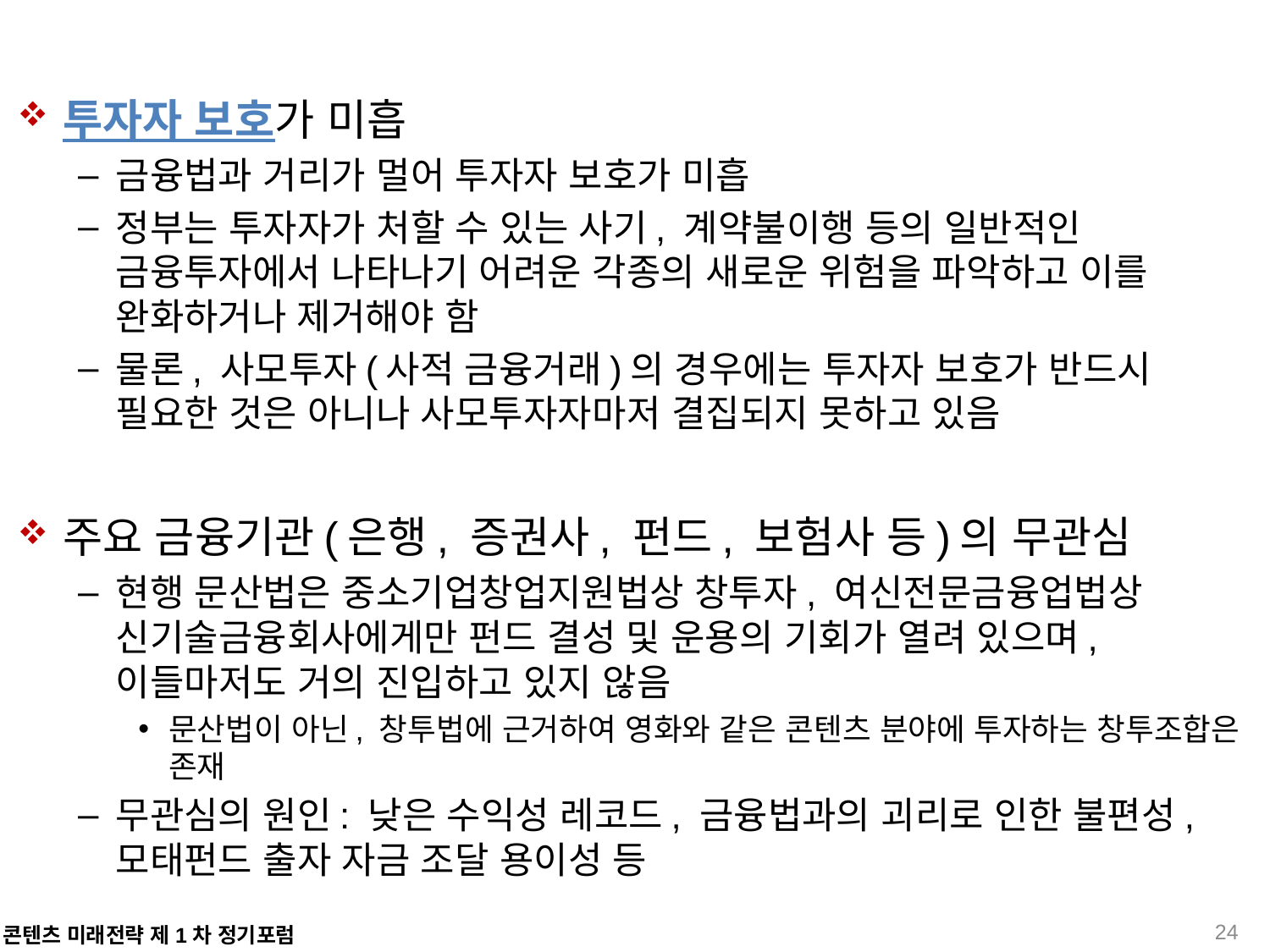

투자자 보호가 미흡
금융법과 거리가 멀어 투자자 보호가 미흡
정부는 투자자가 처할 수 있는 사기, 계약불이행 등의 일반적인 금융투자에서 나타나기 어려운 각종의 새로운 위험을 파악하고 이를 완화하거나 제거해야 함
물론, 사모투자(사적 금융거래)의 경우에는 투자자 보호가 반드시 필요한 것은 아니나 사모투자자마저 결집되지 못하고 있음

주요 금융기관(은행, 증권사, 펀드, 보험사 등)의 무관심
현행 문산법은 중소기업창업지원법상 창투자, 여신전문금융업법상 신기술금융회사에게만 펀드 결성 및 운용의 기회가 열려 있으며, 이들마저도 거의 진입하고 있지 않음
문산법이 아닌, 창투법에 근거하여 영화와 같은 콘텐츠 분야에 투자하는 창투조합은 존재
무관심의 원인: 낮은 수익성 레코드, 금융법과의 괴리로 인한 불편성, 모태펀드 출자 자금 조달 용이성 등
24